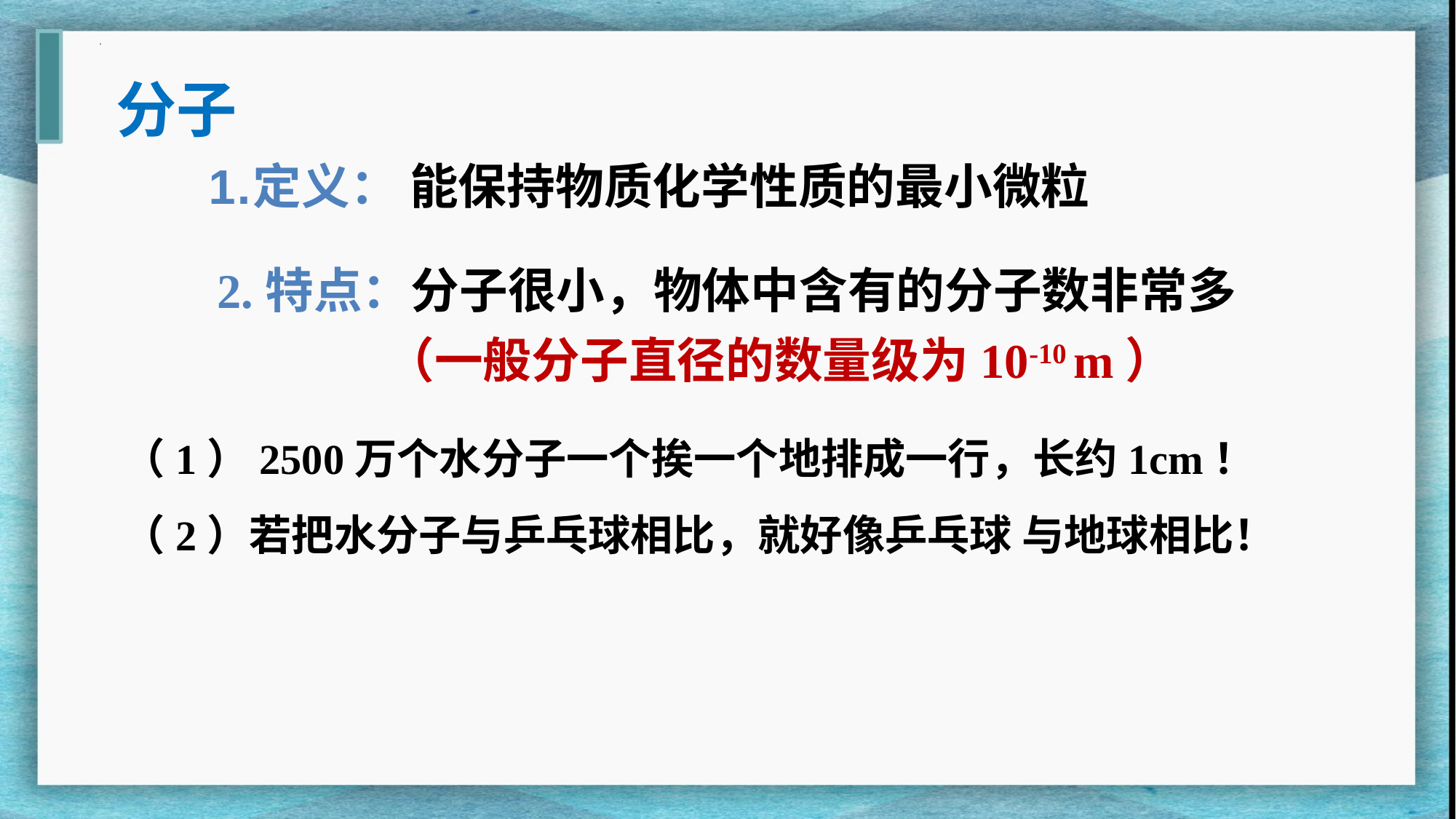

分子
定义： 能保持物质化学性质的最小微粒
2.特点：分子很小，物体中含有的分子数非常多
（一般分子直径的数量级为10-10 m）
（1）2500万个水分子一个挨一个地排成一行，长约1cm！
（2）若把水分子与乒乓球相比，就好像乒乓球 与地球相比！